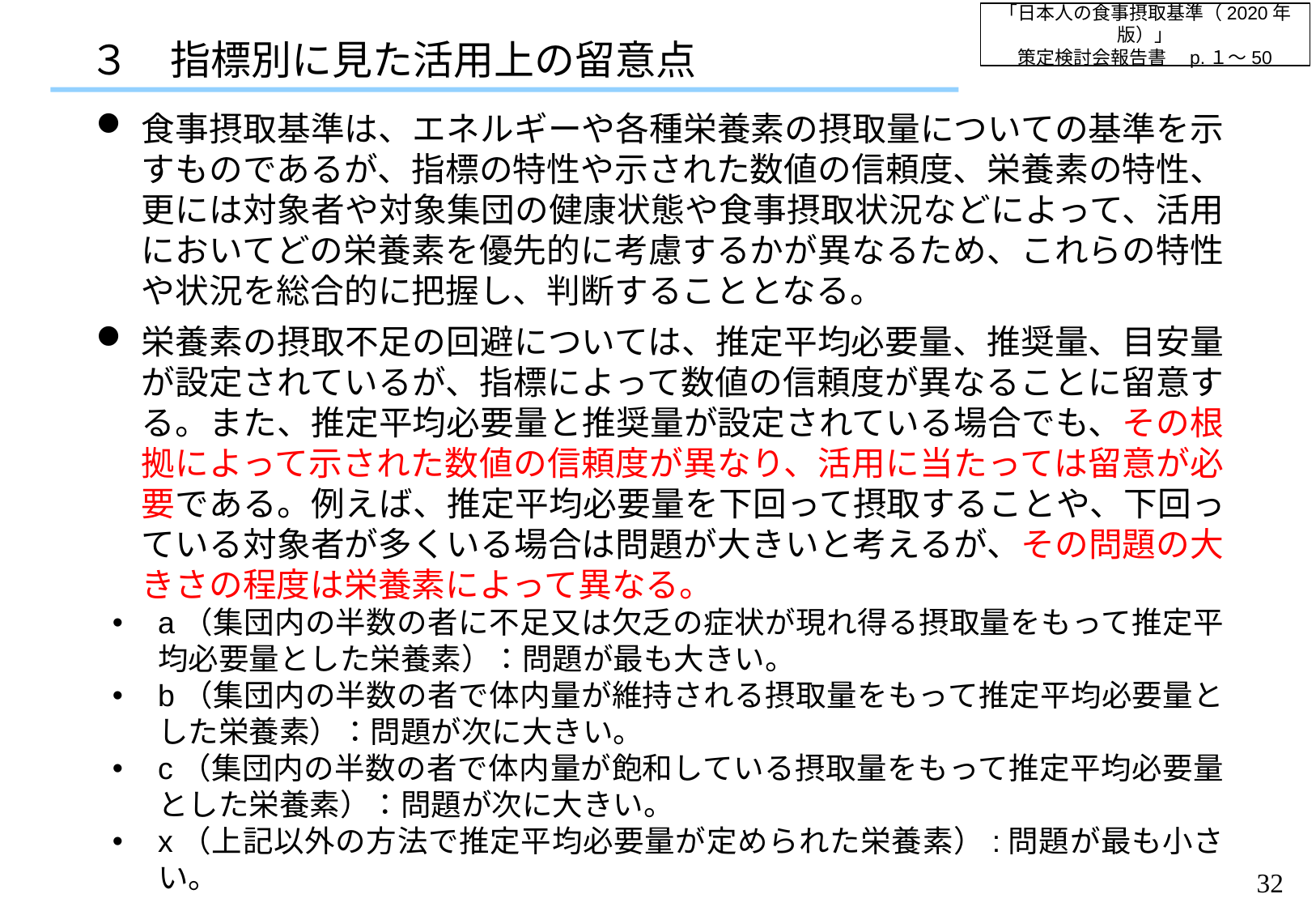

「日本人の食事摂取基準（2020年版）」
策定検討会報告書　p.１～50
３　指標別に見た活用上の留意点

食事摂取基準は、エネルギーや各種栄養素の摂取量についての基準を示すものであるが、指標の特性や示された数値の信頼度、栄養素の特性、更には対象者や対象集団の健康状態や食事摂取状況などによって、活用においてどの栄養素を優先的に考慮するかが異なるため、これらの特性や状況を総合的に把握し、判断することとなる。
栄養素の摂取不足の回避については、推定平均必要量、推奨量、目安量が設定されているが、指標によって数値の信頼度が異なることに留意する。また、推定平均必要量と推奨量が設定されている場合でも、その根拠によって示された数値の信頼度が異なり、活用に当たっては留意が必要である。例えば、推定平均必要量を下回って摂取することや、下回っている対象者が多くいる場合は問題が大きいと考えるが、その問題の大きさの程度は栄養素によって異なる。
a（集団内の半数の者に不足又は欠乏の症状が現れ得る摂取量をもって推定平均必要量とした栄養素）：問題が最も大きい。
b（集団内の半数の者で体内量が維持される摂取量をもって推定平均必要量とした栄養素）：問題が次に大きい。
c（集団内の半数の者で体内量が飽和している摂取量をもって推定平均必要量とした栄養素）：問題が次に大きい。
x（上記以外の方法で推定平均必要量が定められた栄養素）:問題が最も小さい。
32